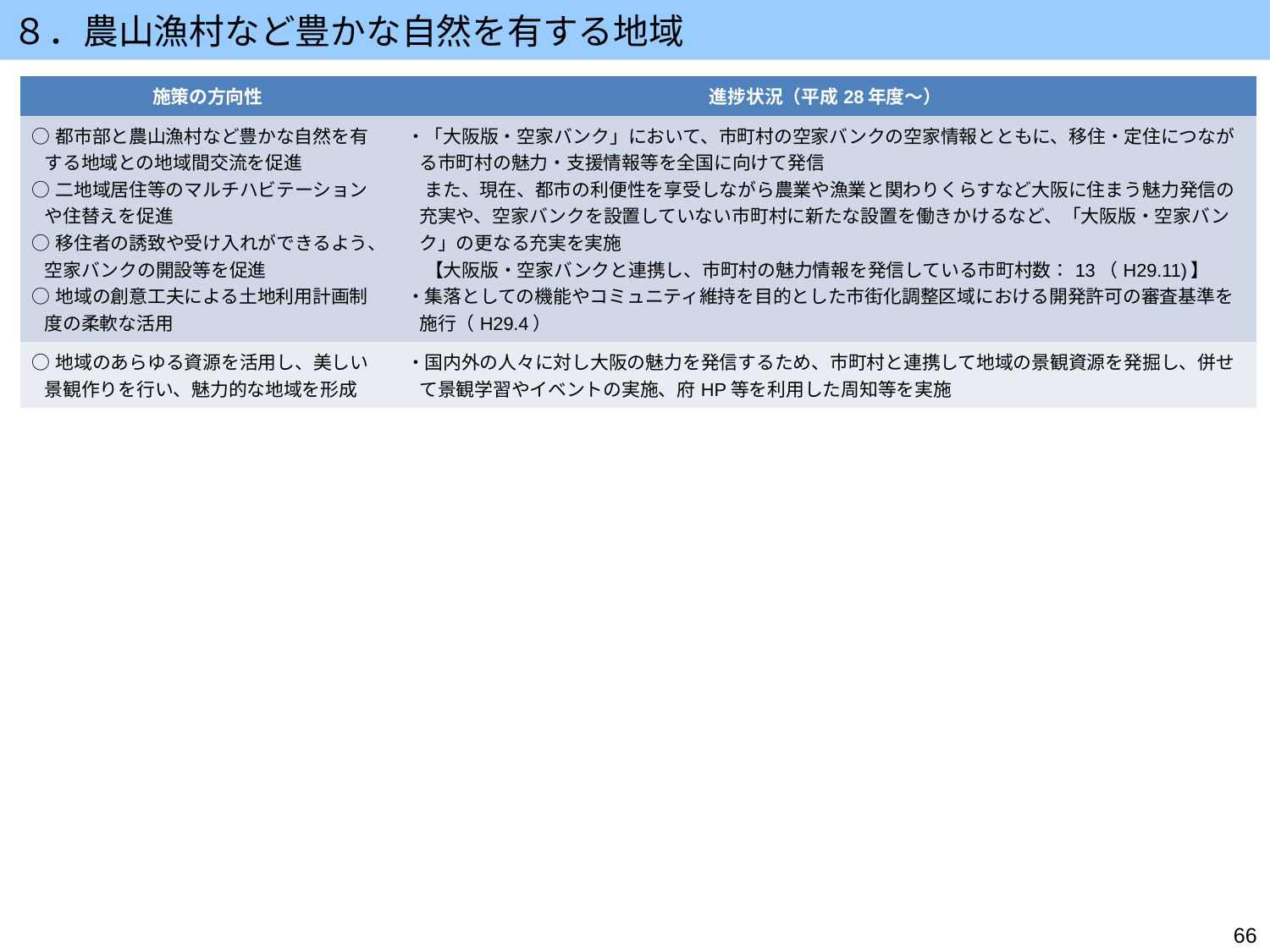

８．農山漁村など豊かな自然を有する地域
| 施策の方向性 | 進捗状況（平成28年度～） |
| --- | --- |
| ○都市部と農山漁村など豊かな自然を有する地域との地域間交流を促進 ○二地域居住等のマルチハビテーションや住替えを促進 ○移住者の誘致や受け入れができるよう、空家バンクの開設等を促進 ○地域の創意工夫による土地利用計画制度の柔軟な活用 | ・「大阪版・空家バンク」において、市町村の空家バンクの空家情報とともに、移住・定住につながる市町村の魅力・支援情報等を全国に向けて発信 　また、現在、都市の利便性を享受しながら農業や漁業と関わりくらすなど大阪に住まう魅力発信の充実や、空家バンクを設置していない市町村に新たな設置を働きかけるなど、「大阪版・空家バンク」の更なる充実を実施 　【大阪版・空家バンクと連携し、市町村の魅力情報を発信している市町村数：13（H29.11)】 ・集落としての機能やコミュニティ維持を目的とした市街化調整区域における開発許可の審査基準を施行（H29.4） |
| ○地域のあらゆる資源を活用し、美しい景観作りを行い、魅力的な地域を形成 | ・国内外の人々に対し大阪の魅力を発信するため、市町村と連携して地域の景観資源を発掘し、併せて景観学習やイベントの実施、府HP等を利用した周知等を実施 |
66